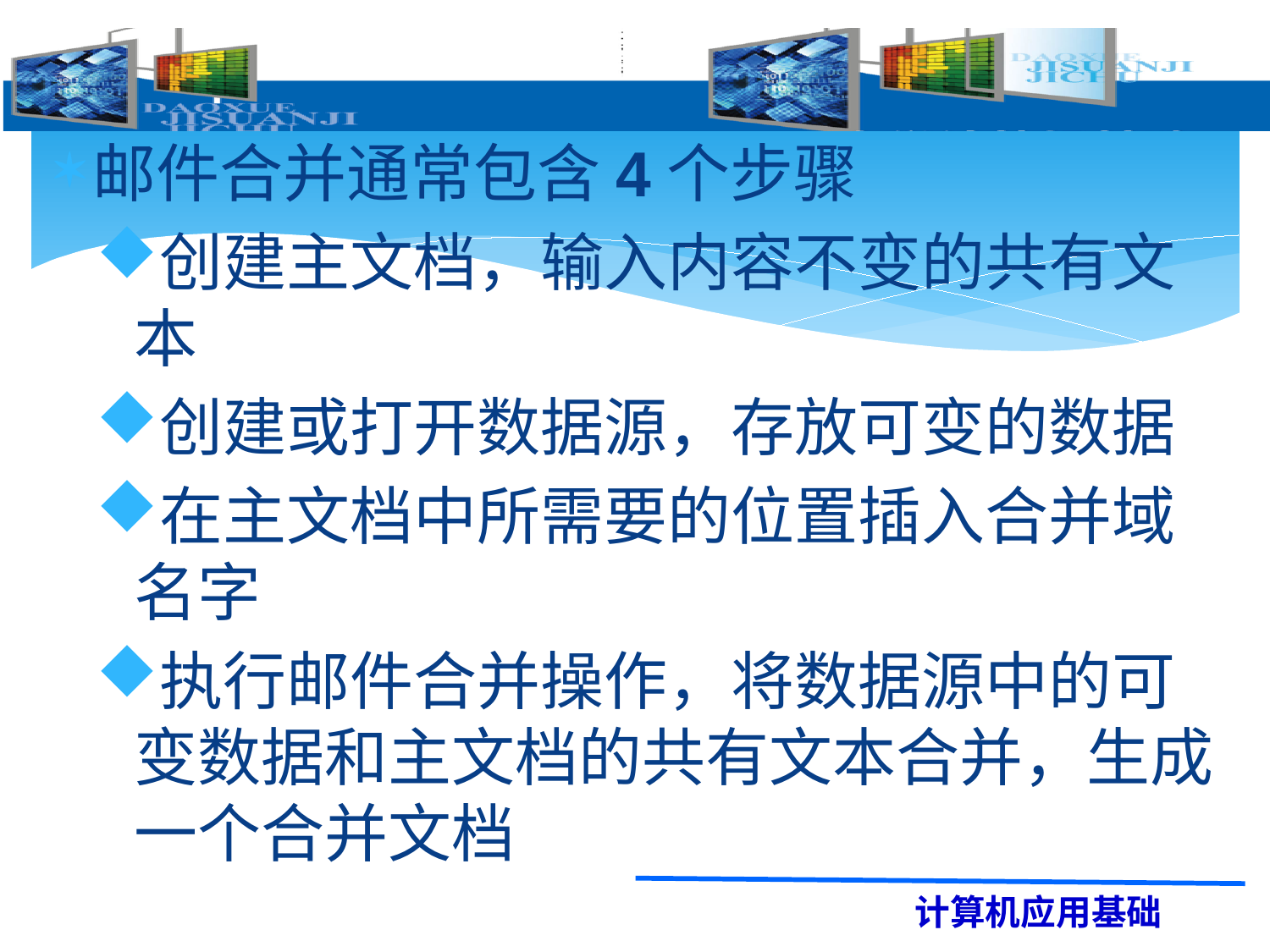

邮件合并通常包含4个步骤
创建主文档，输入内容不变的共有文本
创建或打开数据源，存放可变的数据
在主文档中所需要的位置插入合并域名字
执行邮件合并操作，将数据源中的可变数据和主文档的共有文本合并，生成一个合并文档